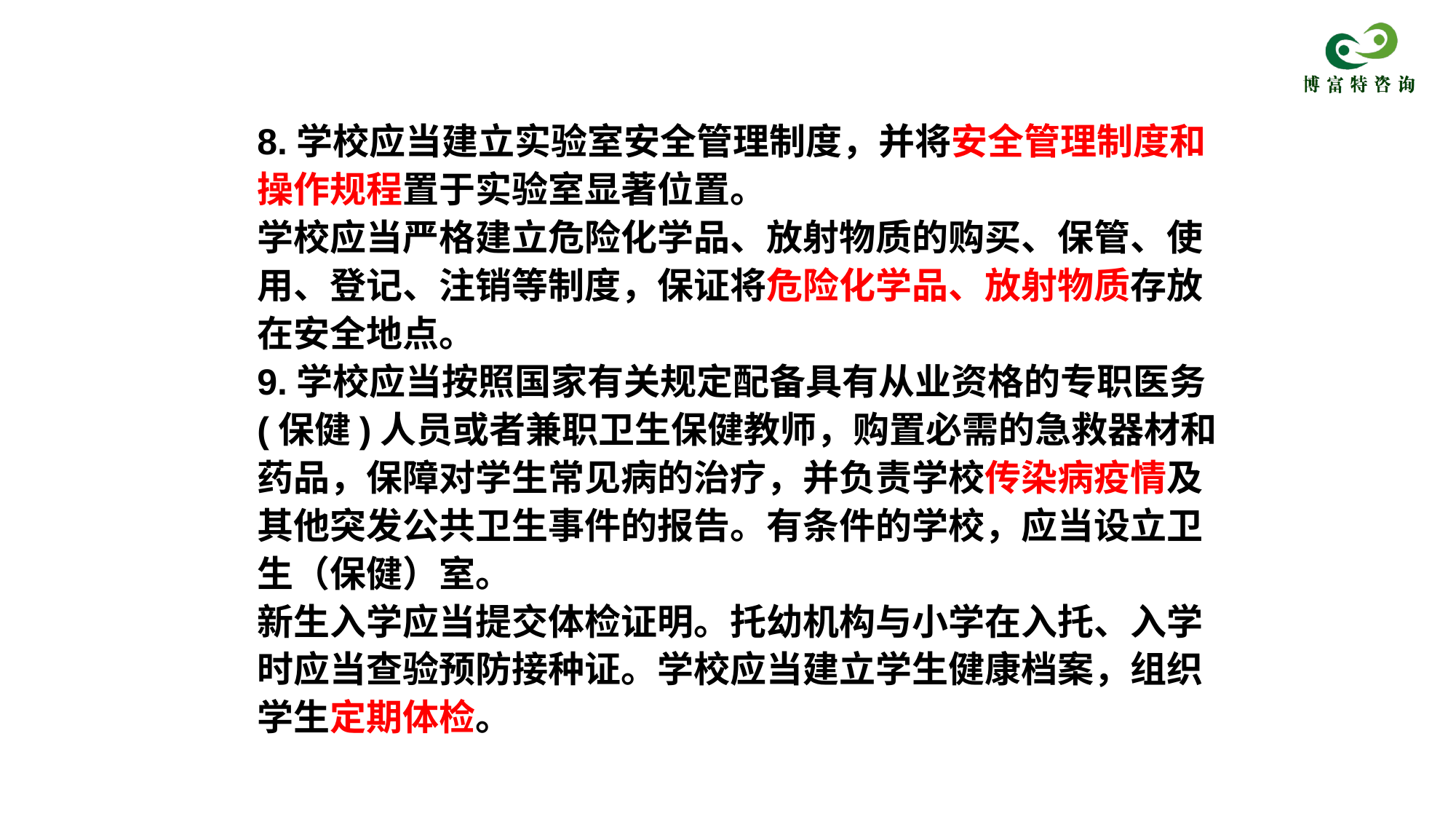

8.学校应当建立实验室安全管理制度，并将安全管理制度和操作规程置于实验室显著位置。
学校应当严格建立危险化学品、放射物质的购买、保管、使用、登记、注销等制度，保证将危险化学品、放射物质存放在安全地点。
9.学校应当按照国家有关规定配备具有从业资格的专职医务(保健)人员或者兼职卫生保健教师，购置必需的急救器材和药品，保障对学生常见病的治疗，并负责学校传染病疫情及其他突发公共卫生事件的报告。有条件的学校，应当设立卫生（保健）室。
新生入学应当提交体检证明。托幼机构与小学在入托、入学时应当查验预防接种证。学校应当建立学生健康档案，组织学生定期体检。
13